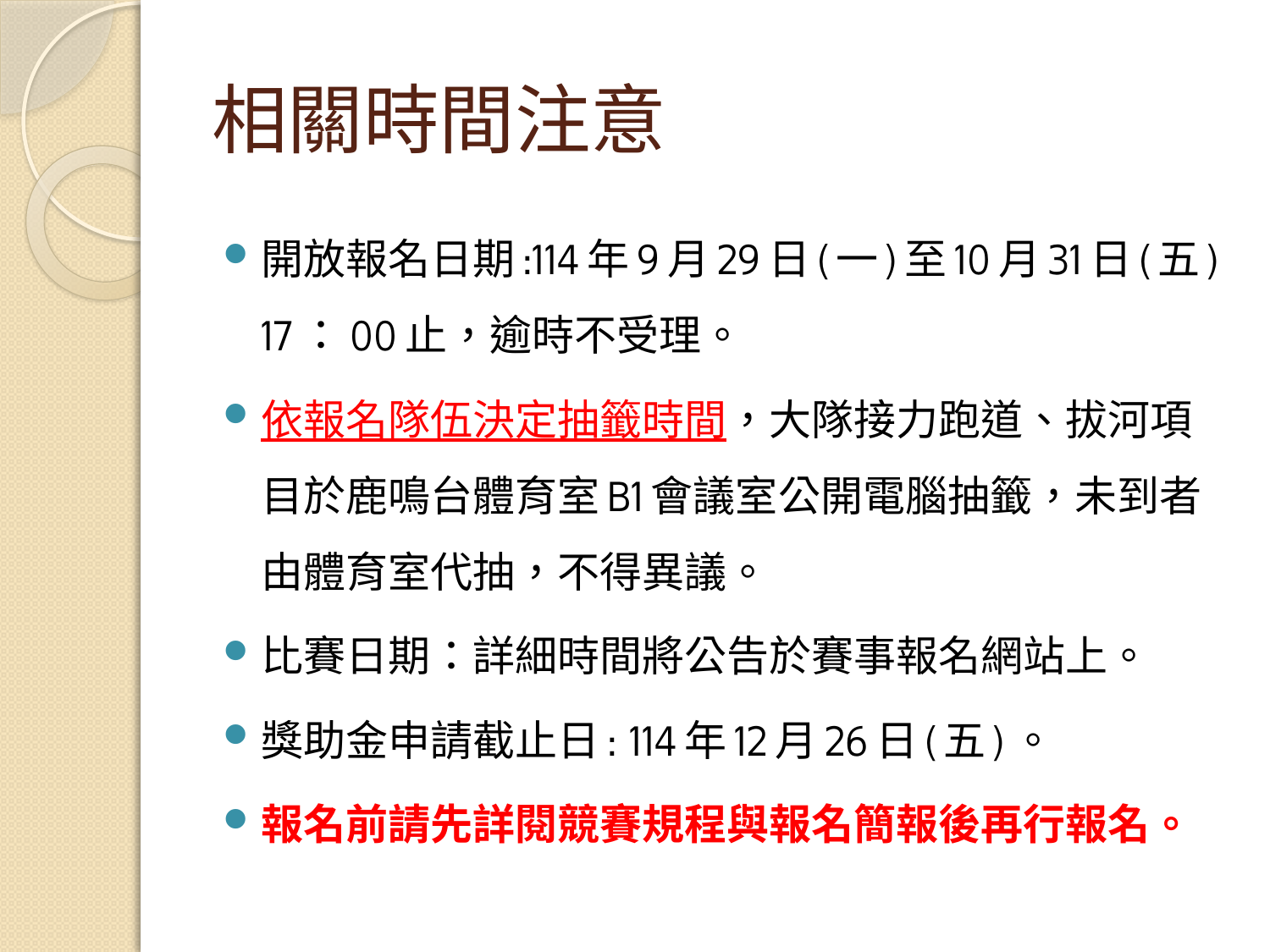

# 相關時間注意
開放報名日期:114年9月29日(一)至10月31日(五) 17：00止，逾時不受理。
依報名隊伍決定抽籤時間，大隊接力跑道、拔河項目於鹿鳴台體育室B1會議室公開電腦抽籤，未到者由體育室代抽，不得異議。
比賽日期：詳細時間將公告於賽事報名網站上。
獎助金申請截止日: 114年12月26日(五)。
報名前請先詳閱競賽規程與報名簡報後再行報名。